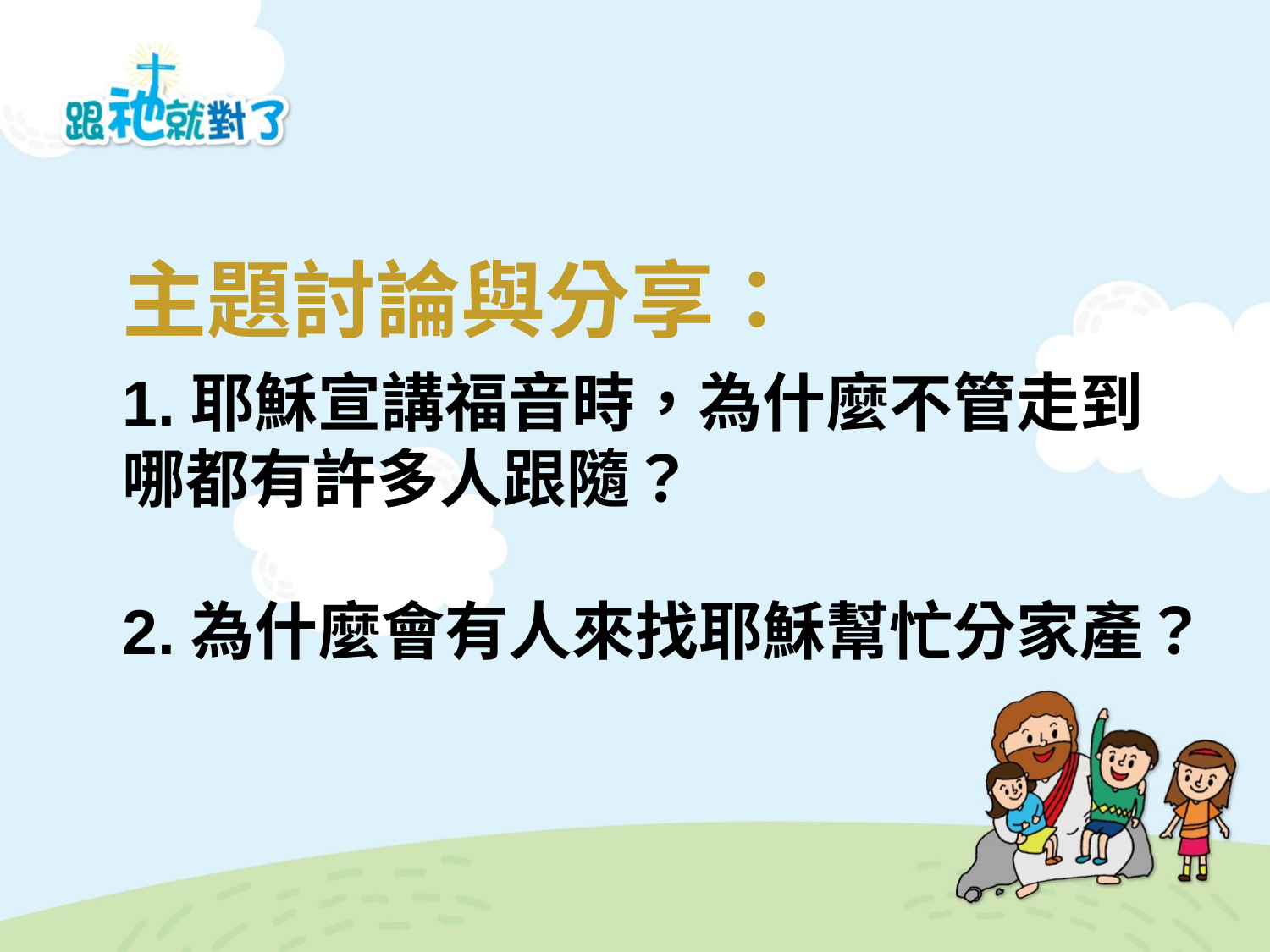

主題討論與分享：
1.耶穌宣講福音時，為什麼不管走到哪都有許多人跟隨？

2.為什麼會有人來找耶穌幫忙分家產？